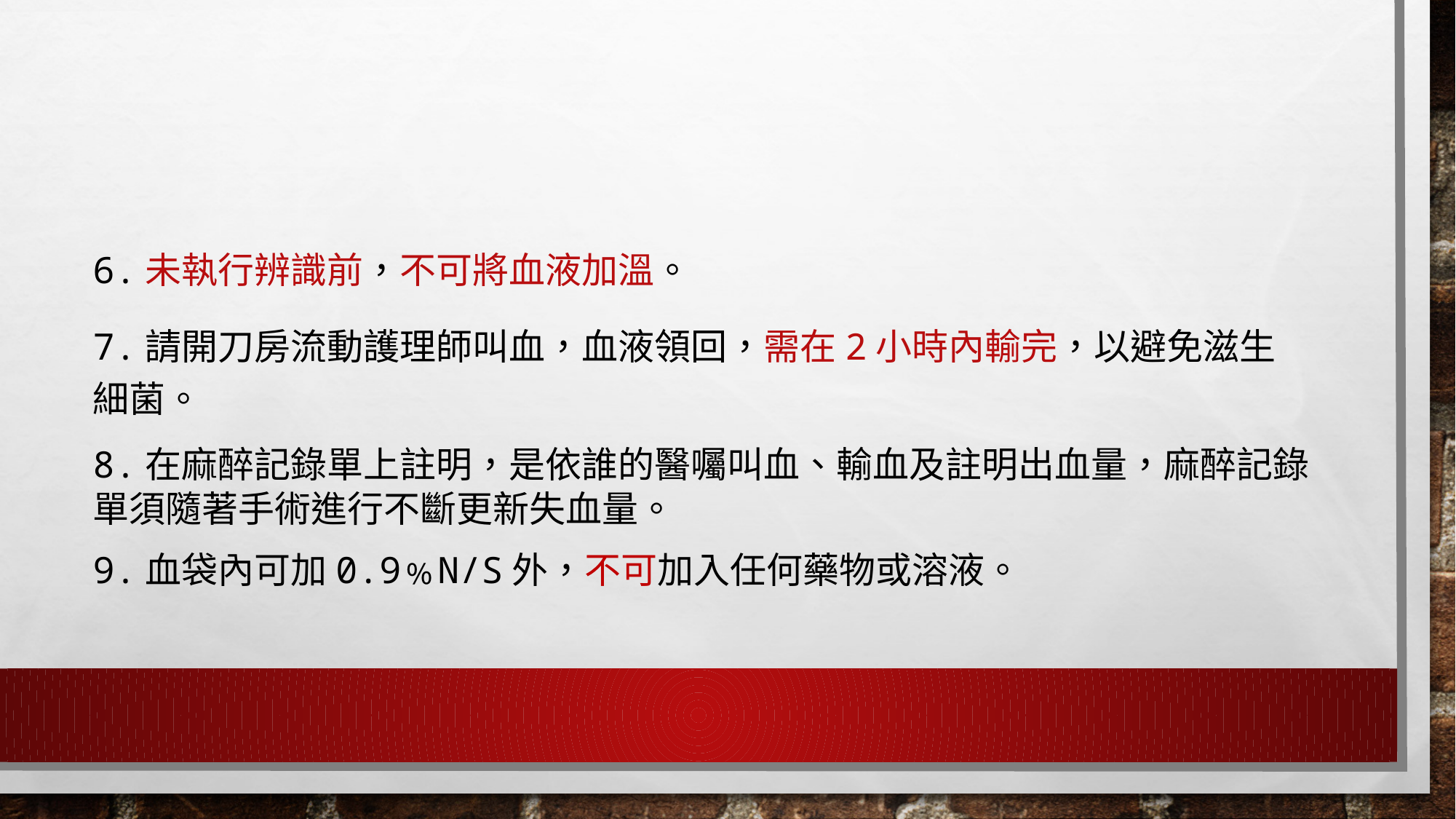

6.未執行辨識前，不可將血液加溫。

7.請開刀房流動護理師叫血，血液領回，需在2小時內輸完，以避免滋生細菌。

8.在麻醉記錄單上註明，是依誰的醫囑叫血、輸血及註明出血量，麻醉記錄單須隨著手術進行不斷更新失血量。

9.血袋內可加0.9﹪N/S外，不可加入任何藥物或溶液。